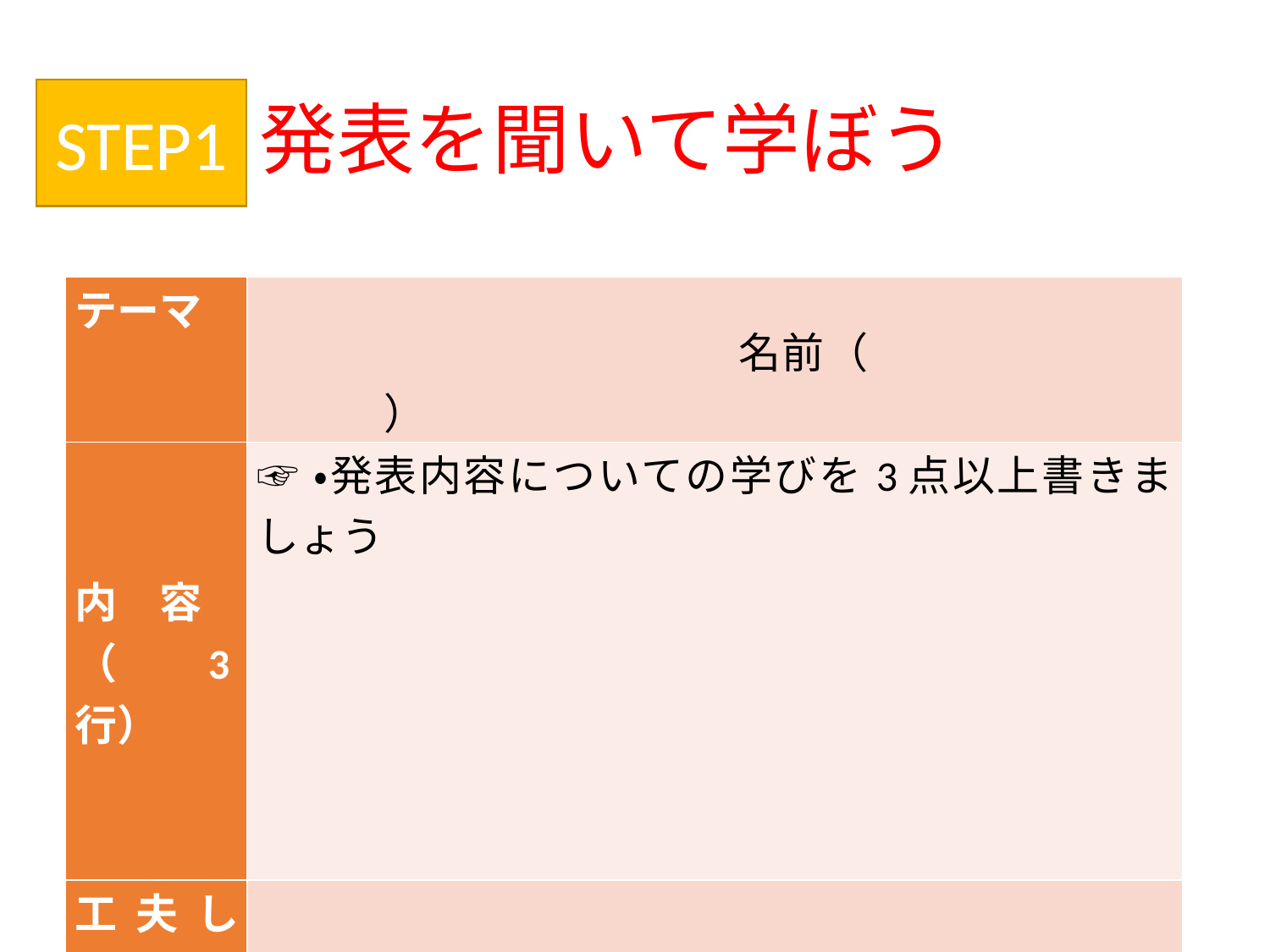

# 発表を聞いて学ぼう
STEP1
| テーマ | 名前（　　　　　　　　　　） |
| --- | --- |
| 内　容 （3行） | ☞・発表内容についての学びを3点以上書きましょう |
| 工夫している点 |  |